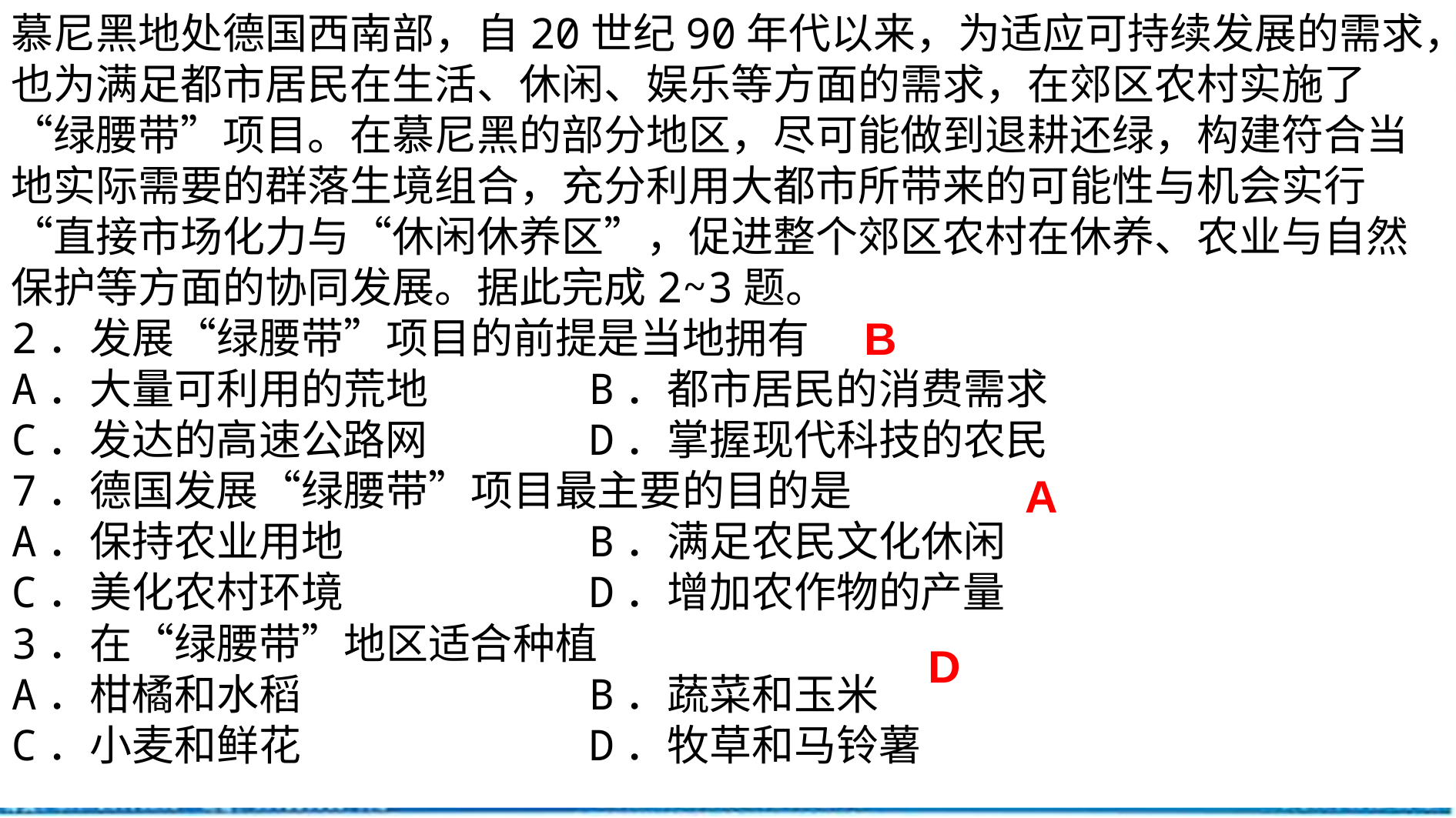

慕尼黑地处德国西南部，自20世纪90年代以来，为适应可持续发展的需求，也为满足都市居民在生活、休闲、娱乐等方面的需求，在郊区农村实施了“绿腰带”项目。在慕尼黑的部分地区，尽可能做到退耕还绿，构建符合当地实际需要的群落生境组合，充分利用大都市所带来的可能性与机会实行“直接市场化力与“休闲休养区”，促进整个郊区农村在休养、农业与自然保护等方面的协同发展。据此完成2~3题。
2．发展“绿腰带”项目的前提是当地拥有
A．大量可利用的荒地		B．都市居民的消费需求
C．发达的高速公路网		D．掌握现代科技的农民
7．德国发展“绿腰带”项目最主要的目的是
A．保持农业用地			B．满足农民文化休闲
C．美化农村环境			D．增加农作物的产量
3．在“绿腰带”地区适合种植
A．柑橘和水稻			B．蔬菜和玉米
C．小麦和鲜花			D．牧草和马铃薯
B
A
D